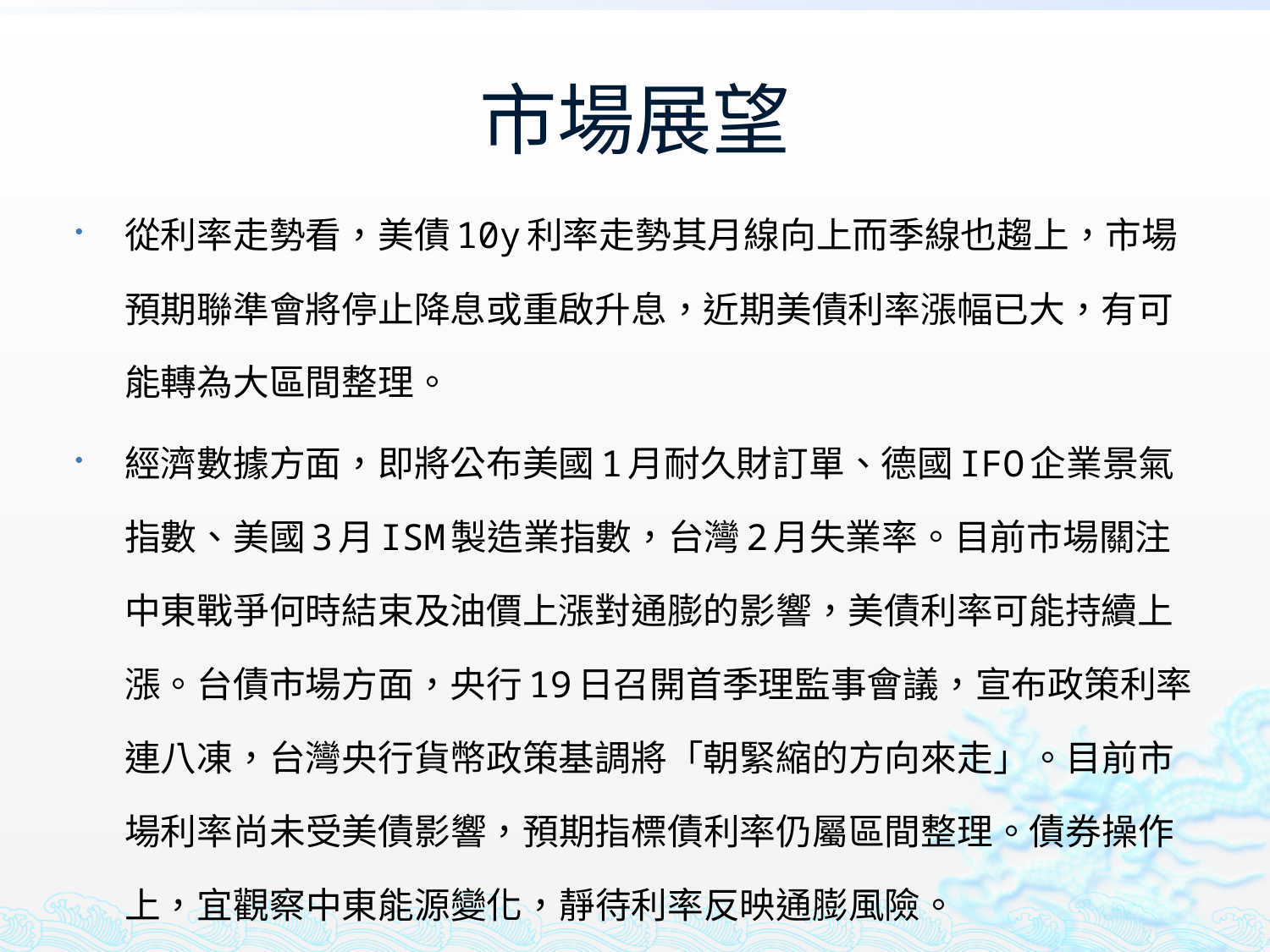

# 市場展望
從利率走勢看，美債10y利率走勢其月線向上而季線也趨上，市場預期聯準會將停止降息或重啟升息，近期美債利率漲幅已大，有可能轉為大區間整理。
經濟數據方面，即將公布美國1月耐久財訂單、德國IFO企業景氣指數、美國3月ISM製造業指數，台灣2月失業率。目前市場關注中東戰爭何時結束及油價上漲對通膨的影響，美債利率可能持續上漲。台債市場方面，央行19日召開首季理監事會議，宣布政策利率連八凍，台灣央行貨幣政策基調將「朝緊縮的方向來走」。目前市場利率尚未受美債影響，預期指標債利率仍屬區間整理。債券操作上，宜觀察中東能源變化，靜待利率反映通膨風險。